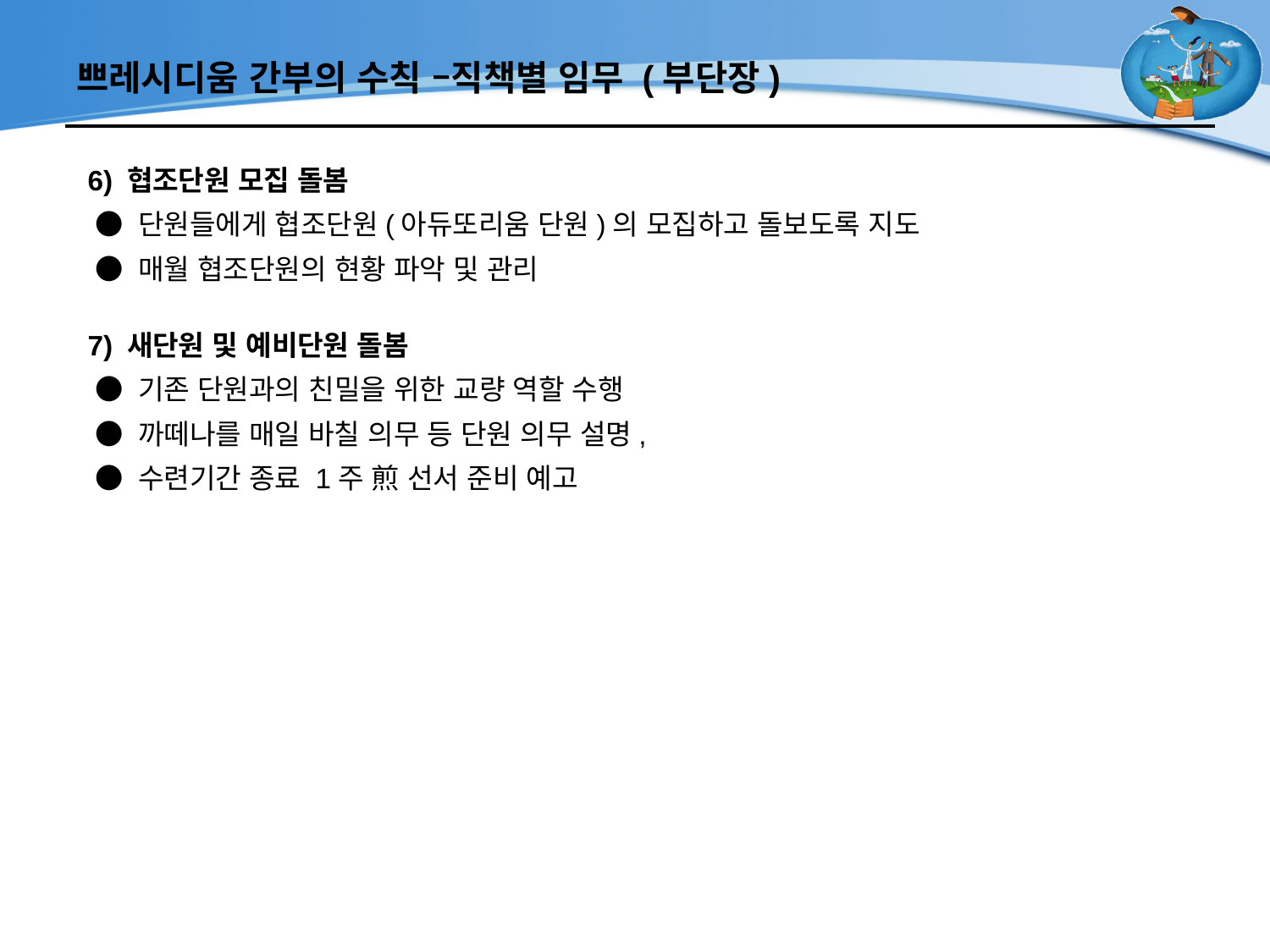

# 쁘레시디움 간부의 수칙 –직책별 임무 (부단장)
6) 협조단원 모집 돌봄
 ● 단원들에게 협조단원(아듀또리움 단원)의 모집하고 돌보도록 지도
 ● 매월 협조단원의 현황 파악 및 관리

7) 새단원 및 예비단원 돌봄
 ● 기존 단원과의 친밀을 위한 교량 역할 수행
 ● 까떼나를 매일 바칠 의무 등 단원 의무 설명,
 ● 수련기간 종료 1주 煎 선서 준비 예고